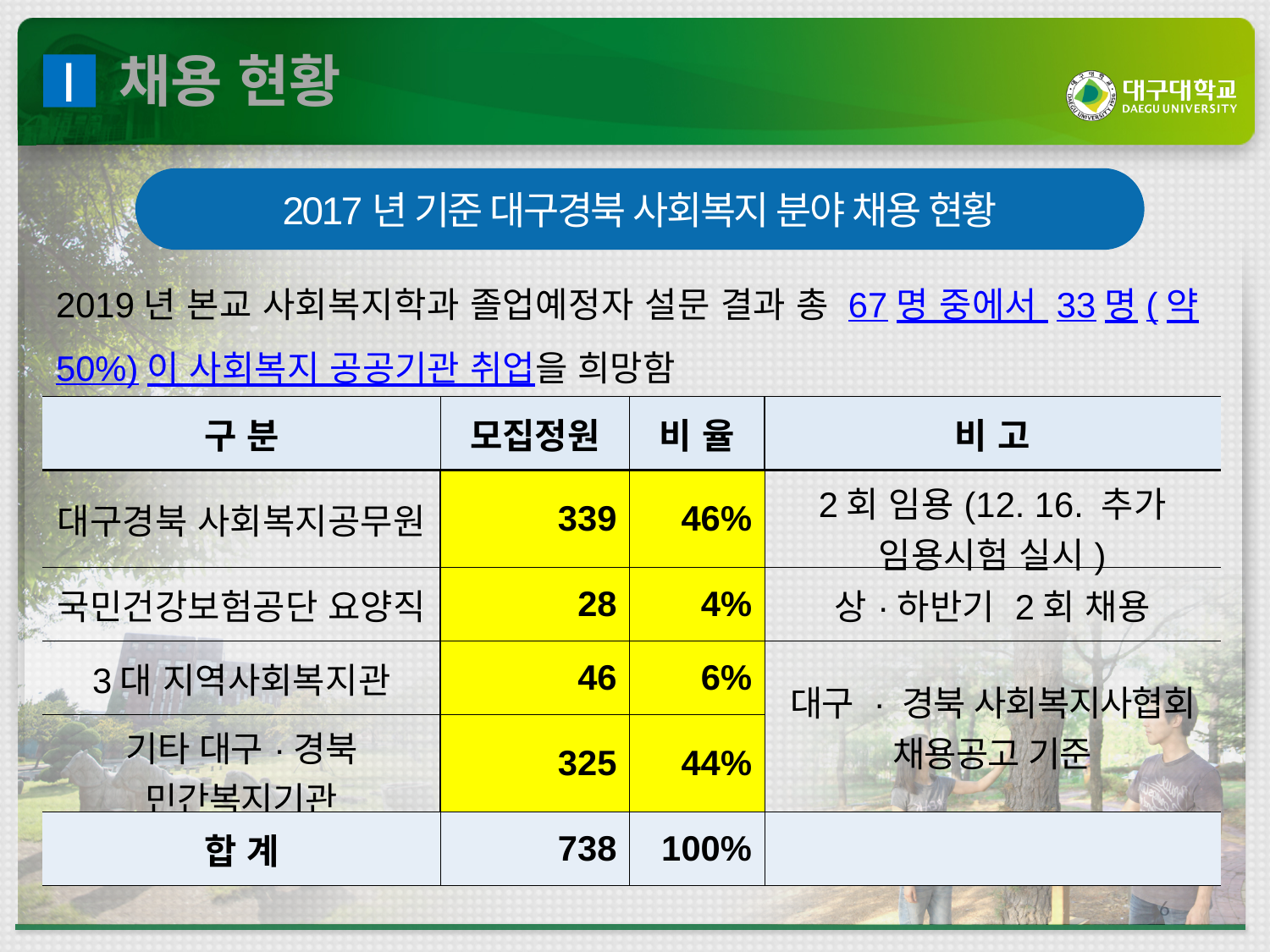

채용 현황
Ⅰ
2017년 기준 대구경북 사회복지 분야 채용 현황
2019년 본교 사회복지학과 졸업예정자 설문 결과 총 67명 중에서 33명(약 50%)이 사회복지 공공기관 취업을 희망함
| 구 분 | 모집정원 | 비 율 | 비 고 |
| --- | --- | --- | --- |
| 대구경북 사회복지공무원 | 339 | 46% | 2회 임용(12. 16. 추가 임용시험 실시) |
| 국민건강보험공단 요양직 | 28 | 4% | 상·하반기 2회 채용 |
| 3대 지역사회복지관 | 46 | 6% | 대구 · 경북 사회복지사협회 채용공고 기준 |
| 기타 대구·경북 민간복지기관 | 325 | 44% |  |
| 합 계 | 738 | 100% |  |
6